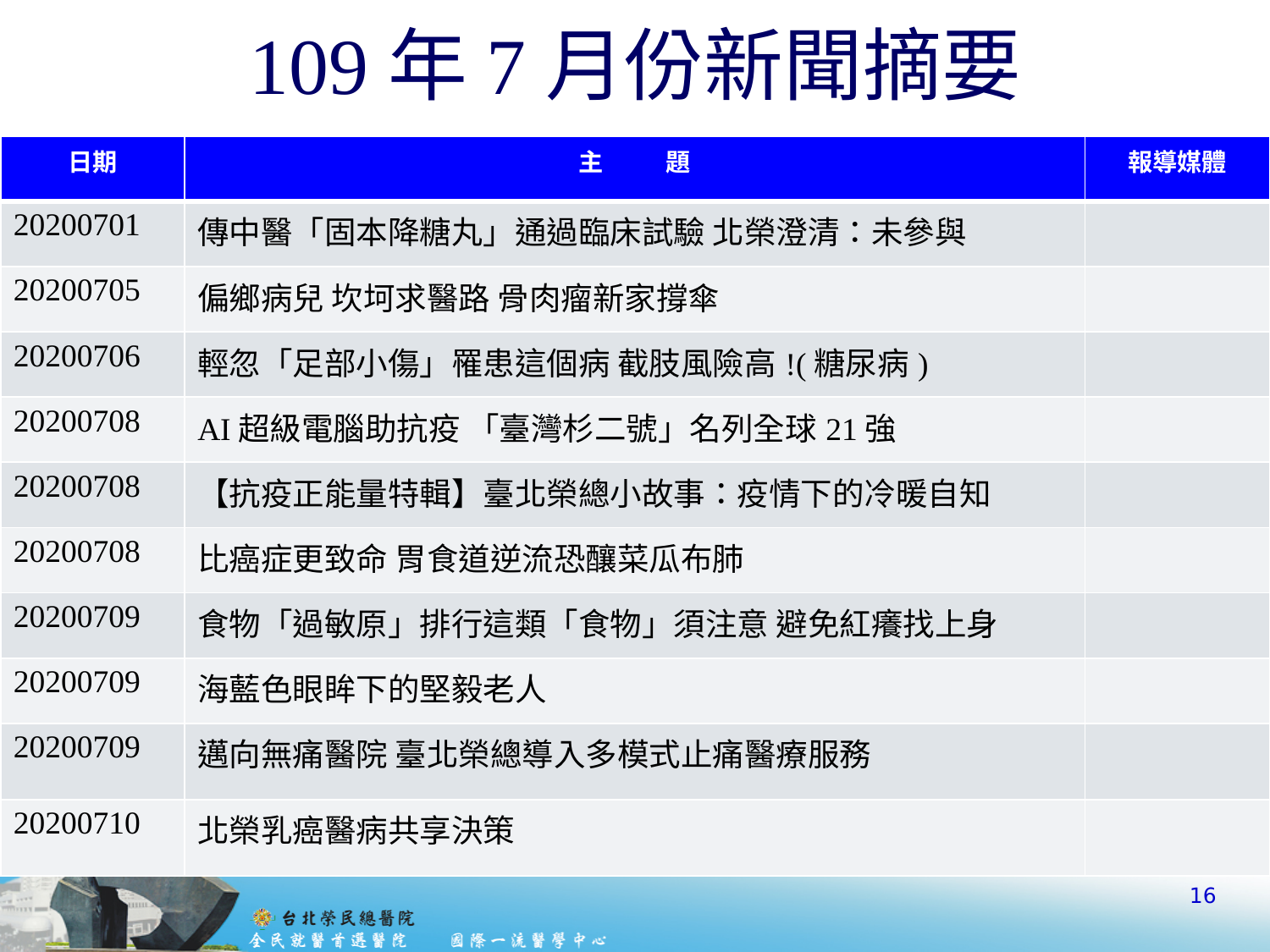

# 109年7月份新聞摘要
| 日期 | 主 題 | 報導媒體 |
| --- | --- | --- |
| 20200701 | 傳中醫「固本降糖丸」通過臨床試驗 北榮澄清：未參與 |  |
| 20200705 | 偏鄉病兒 坎坷求醫路 骨肉瘤新家撐傘 |  |
| 20200706 | 輕忽「足部小傷」罹患這個病 截肢風險高!(糖尿病) |  |
| 20200708 | AI超級電腦助抗疫 「臺灣杉二號」名列全球21強 |  |
| 20200708 | 【抗疫正能量特輯】臺北榮總小故事：疫情下的冷暖自知 |  |
| 20200708 | 比癌症更致命 胃食道逆流恐釀菜瓜布肺 |  |
| 20200709 | 食物「過敏原」排行這類「食物」須注意 避免紅癢找上身 |  |
| 20200709 | 海藍色眼眸下的堅毅老人 |  |
| 20200709 | 邁向無痛醫院 臺北榮總導入多模式止痛醫療服務 |  |
| 20200710 | 北榮乳癌醫病共享決策 |  |
16